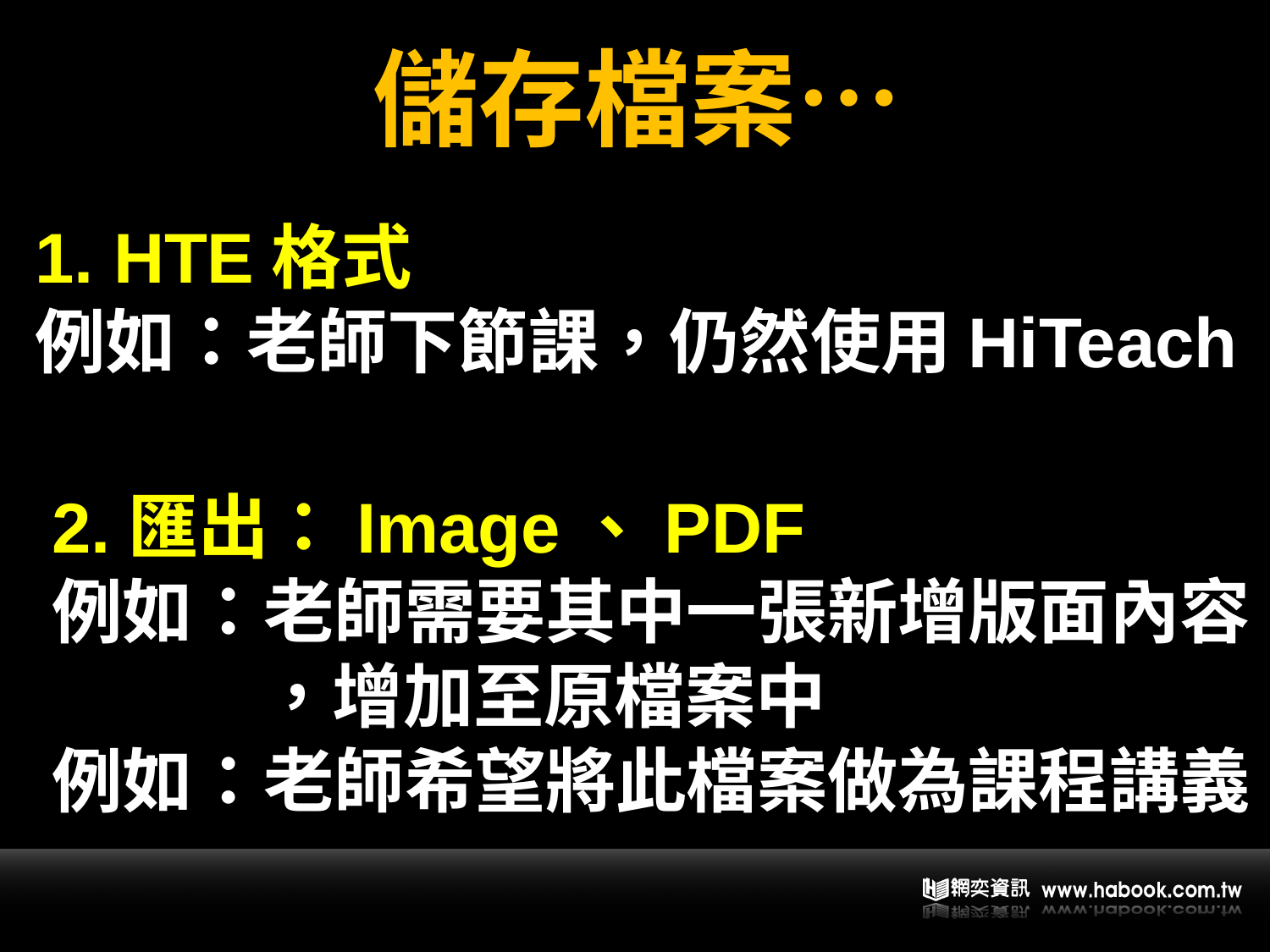

儲存檔案…
1. HTE格式
例如：老師下節課，仍然使用HiTeach
2.匯出：Image、PDF
例如：老師需要其中一張新增版面內容
            ，增加至原檔案中
例如：老師希望將此檔案做為課程講義